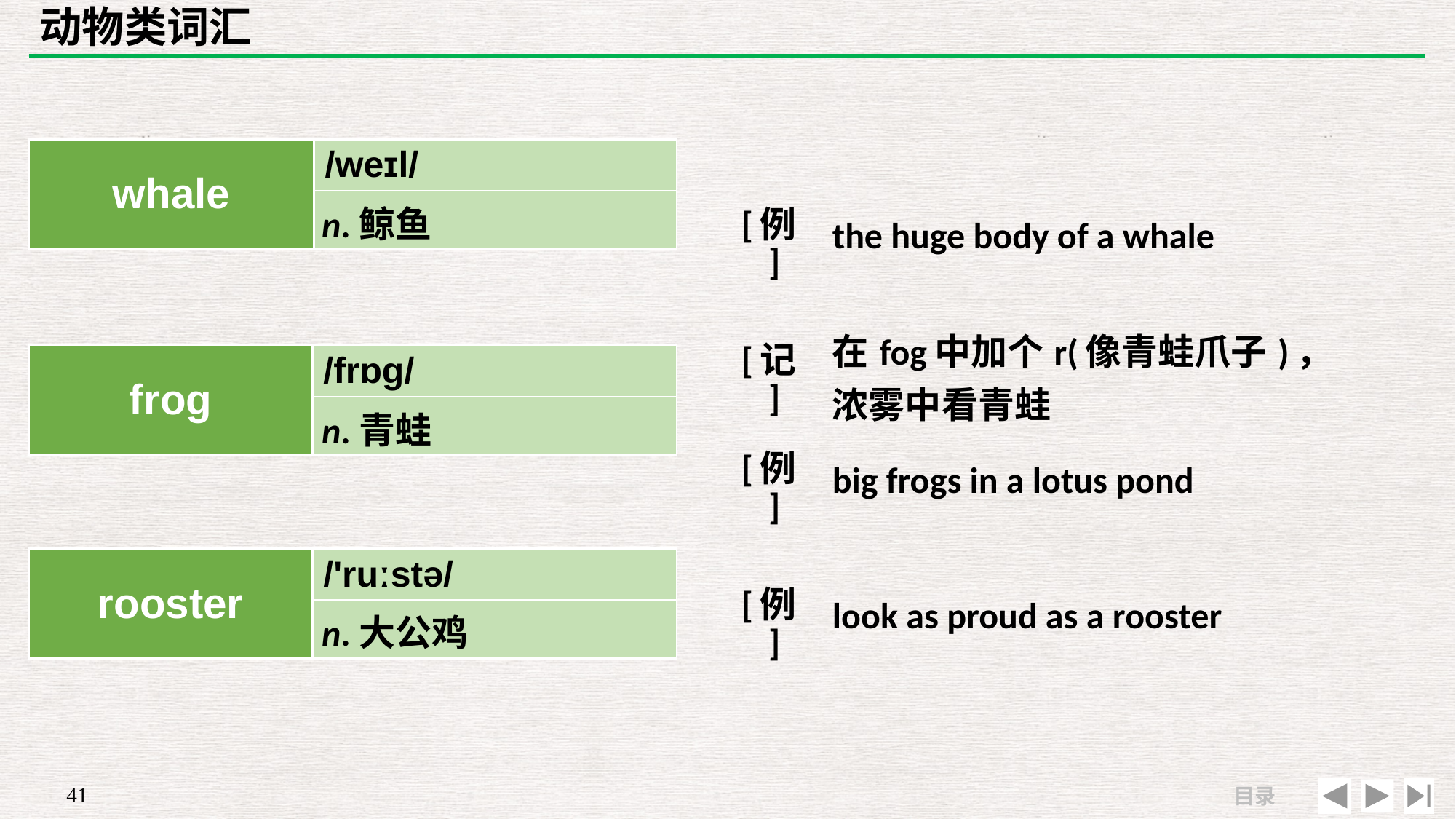

# 动物类词汇

| whale | /weɪl/ |
| --- | --- |
|  |  |
|  |  |
| --- | --- |
| [例] | the huge body of a whale |
n.鲸鱼
| [记] | 在fog中加个r(像青蛙爪子)，浓雾中看青蛙 |
| --- | --- |
| [例] | big frogs in a lotus pond |
| frog | /frɒɡ/ |
| --- | --- |
|  |  |
n.青蛙
|  |  |
| --- | --- |
| [例] | look as proud as a rooster |
| rooster | /'ruːstə/ |
| --- | --- |
|  |  |
n.大公鸡